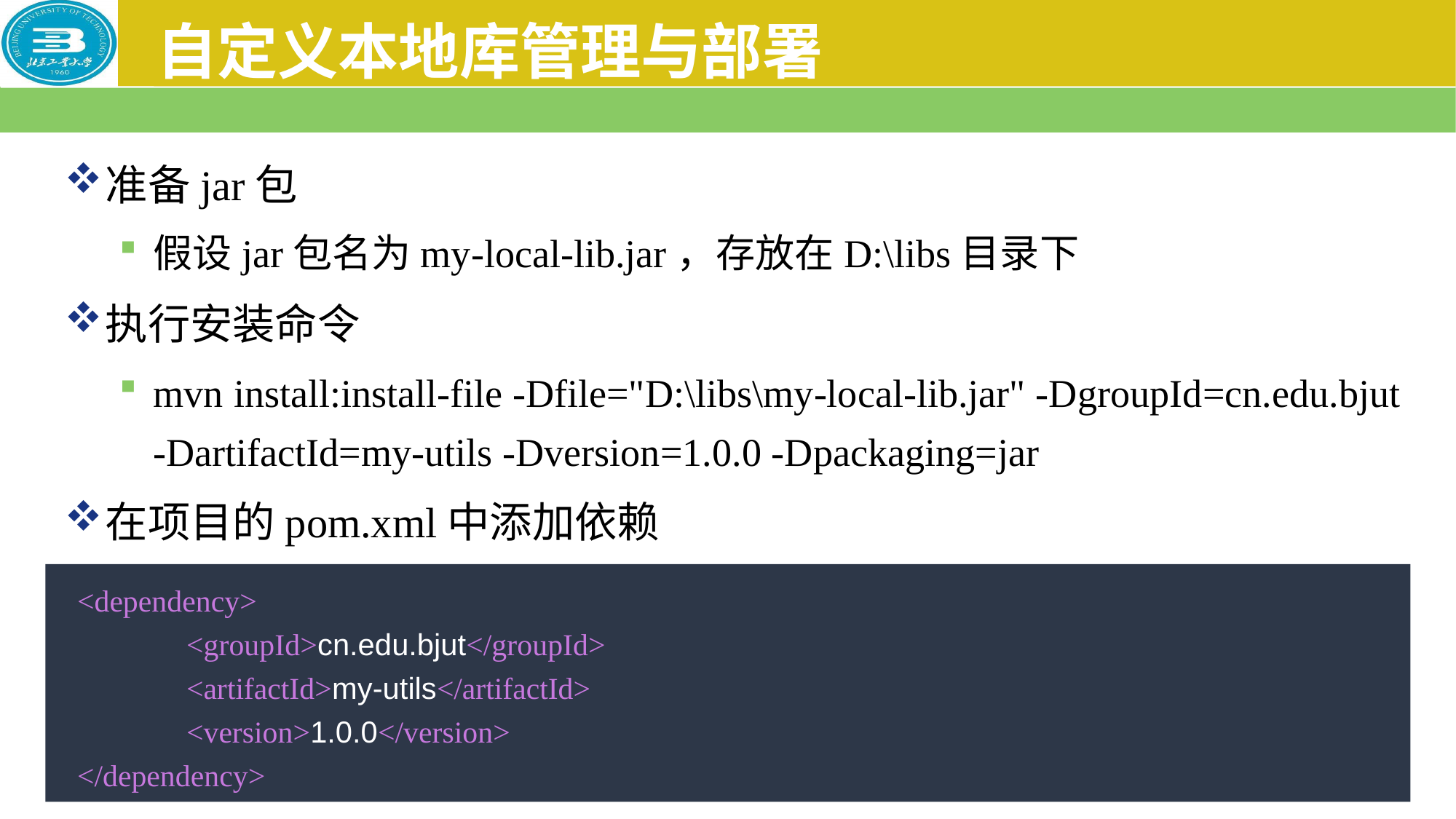

# 自定义本地库管理与部署
准备jar包
假设jar包名为my-local-lib.jar，存放在D:\libs目录下
执行安装命令
mvn install:install-file -Dfile="D:\libs\my-local-lib.jar" -DgroupId=cn.edu.bjut -DartifactId=my-utils -Dversion=1.0.0 -Dpackaging=jar
在项目的pom.xml中添加依赖

<dependency>
	<groupId>cn.edu.bjut</groupId>
	<artifactId>my-utils</artifactId>
	<version>1.0.0</version>
</dependency>